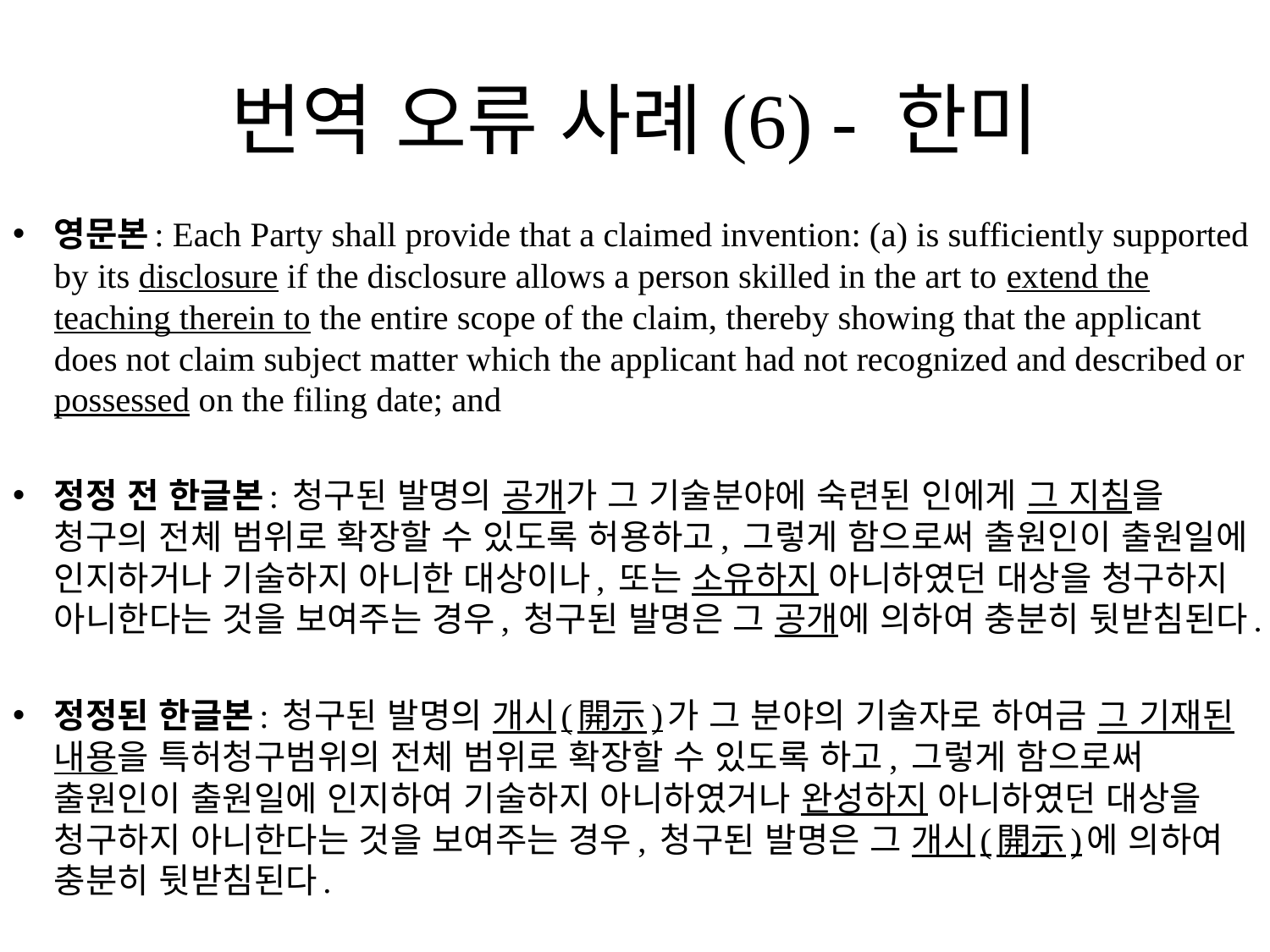

# 번역 오류 사례(6) - 한미
영문본: Each Party shall provide that a claimed invention: (a) is sufficiently supported by its disclosure if the disclosure allows a person skilled in the art to extend the teaching therein to the entire scope of the claim, thereby showing that the applicant does not claim subject matter which the applicant had not recognized and described or possessed on the filing date; and

정정 전 한글본: 청구된 발명의 공개가 그 기술분야에 숙련된 인에게 그 지침을 청구의 전체 범위로 확장할 수 있도록 허용하고, 그렇게 함으로써 출원인이 출원일에 인지하거나 기술하지 아니한 대상이나, 또는 소유하지 아니하였던 대상을 청구하지 아니한다는 것을 보여주는 경우, 청구된 발명은 그 공개에 의하여 충분히 뒷받침된다.

정정된 한글본: 청구된 발명의 개시(開示)가 그 분야의 기술자로 하여금 그 기재된 내용을 특허청구범위의 전체 범위로 확장할 수 있도록 하고, 그렇게 함으로써 출원인이 출원일에 인지하여 기술하지 아니하였거나 완성하지 아니하였던 대상을 청구하지 아니한다는 것을 보여주는 경우, 청구된 발명은 그 개시(開示)에 의하여 충분히 뒷받침된다.